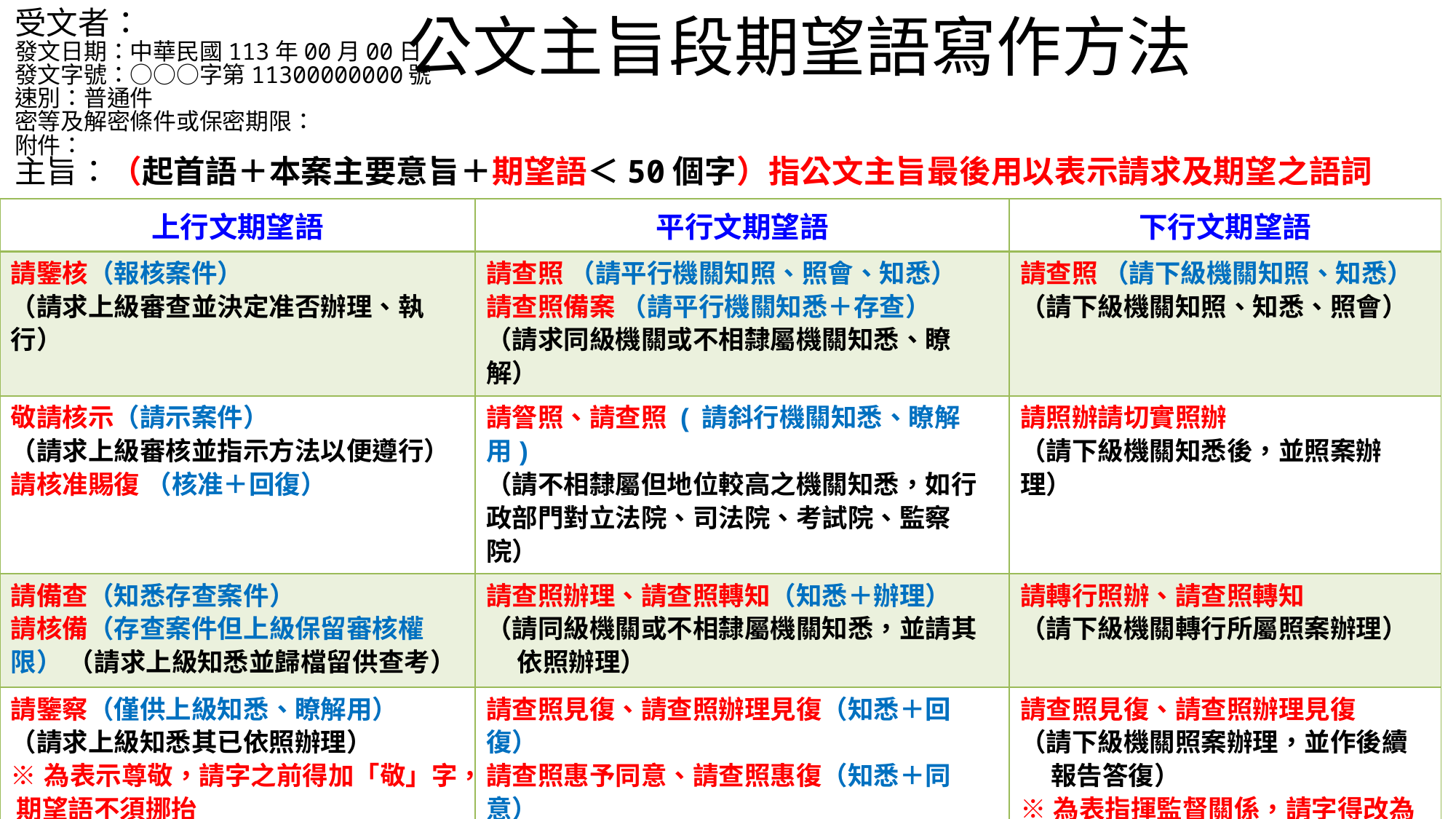

# 公文主旨段期望語寫作方法
受文者：
發文日期：中華民國113年00月00日
發文字號：○○○字第11300000000號
速別：普通件
密等及解密條件或保密期限：
附件：
主旨：（起首語＋本案主要意旨＋期望語＜50個字）指公文主旨最後用以表示請求及期望之語詞

| 上行文期望語 | 平行文期望語 | 下行文期望語 |
| --- | --- | --- |
| 請鑒核（報核案件） （請求上級審查並決定准否辦理、執行） | 請查照 （請平行機關知照、照會、知悉） 請查照備案 （請平行機關知悉＋存查） （請求同級機關或不相隸屬機關知悉、瞭解） | 請查照 （請下級機關知照、知悉）（請下級機關知照、知悉、照會） |
| 敬請核示（請示案件） （請求上級審核並指示方法以便遵行） 請核准賜復 （核准＋回復） | 請詧照、請查照 ( 請斜行機關知悉、瞭解用) （請不相隸屬但地位較高之機關知悉，如行政部門對立法院、司法院、考試院、監察院） | 請照辦請切實照辦 （請下級機關知悉後，並照案辦理） |
| 請備查（知悉存查案件） 請核備（存查案件但上級保留審核權限） （請求上級知悉並歸檔留供查考） | 請查照辦理、請查照轉知（知悉＋辦理） （請同級機關或不相隸屬機關知悉，並請其 依照辦理） | 請轉行照辦、請查照轉知 （請下級機關轉行所屬照案辦理） |
| 請鑒察（僅供上級知悉、瞭解用） （請求上級知悉其已依照辦理） ※為表示尊敬，請字之前得加「敬」字， 期望語不須挪抬 | 請查照見復、請查照辦理見復（知悉＋回復） 請查照惠予同意、請查照惠復（知悉＋同意） （請同級機關或不相隸屬機關知悉，並請 其查明後回復） ※請字之前不得加「惠」字，因「惠」 字不當助動詞，期望語不須挪抬 | 請查照見復、請查照辦理見復 （請下級機關照案辦理，並作後續 報告答復） ※為表指揮監督關係，請字得改為「希」字，期望語不須挪抬 |